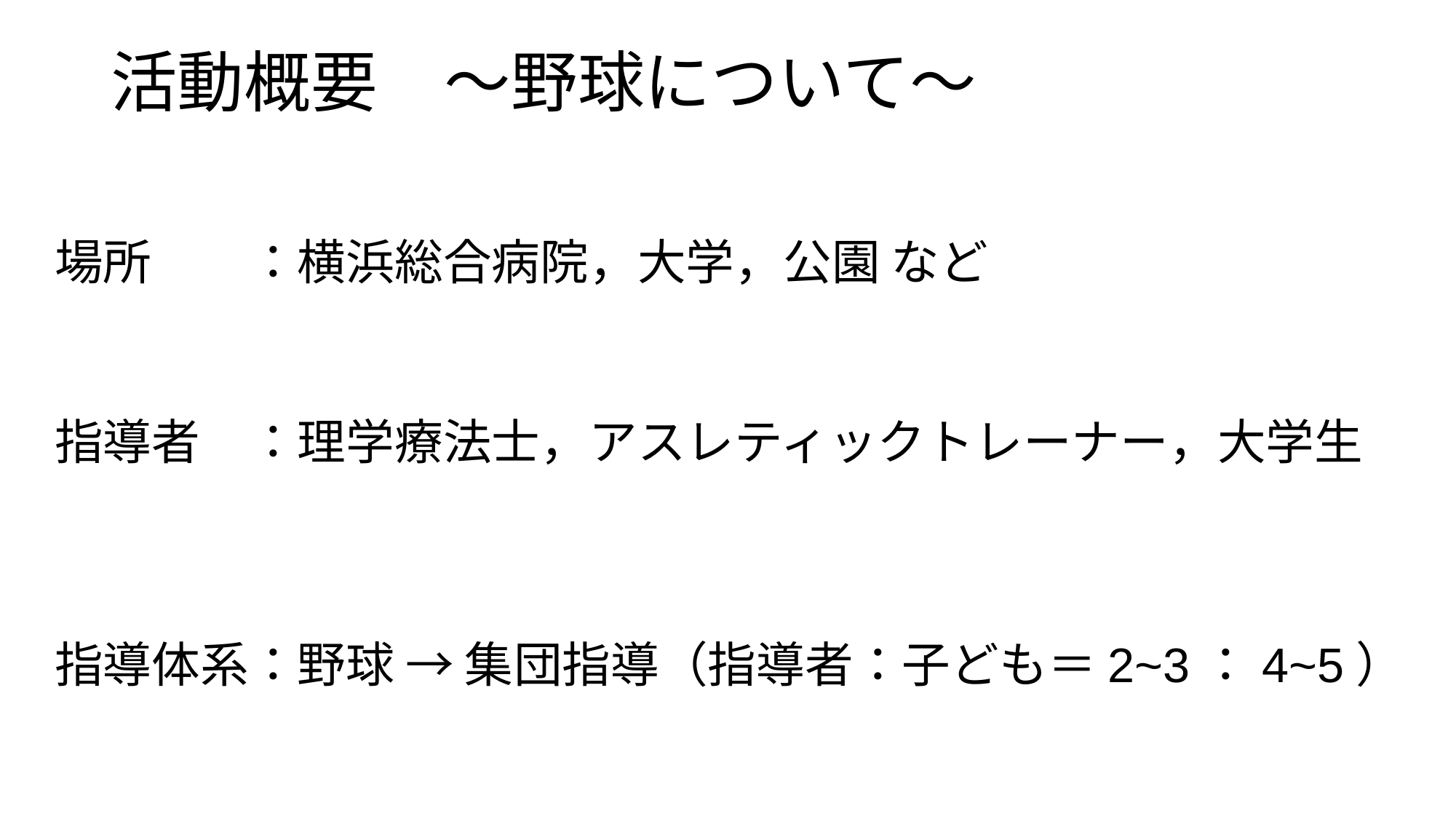

活動概要　〜野球について〜
場所　　：横浜総合病院，大学，公園 など
指導者　：理学療法士，アスレティックトレーナー，大学生
指導体系：野球 → 集団指導（指導者：子ども＝2~3：4~5）
③